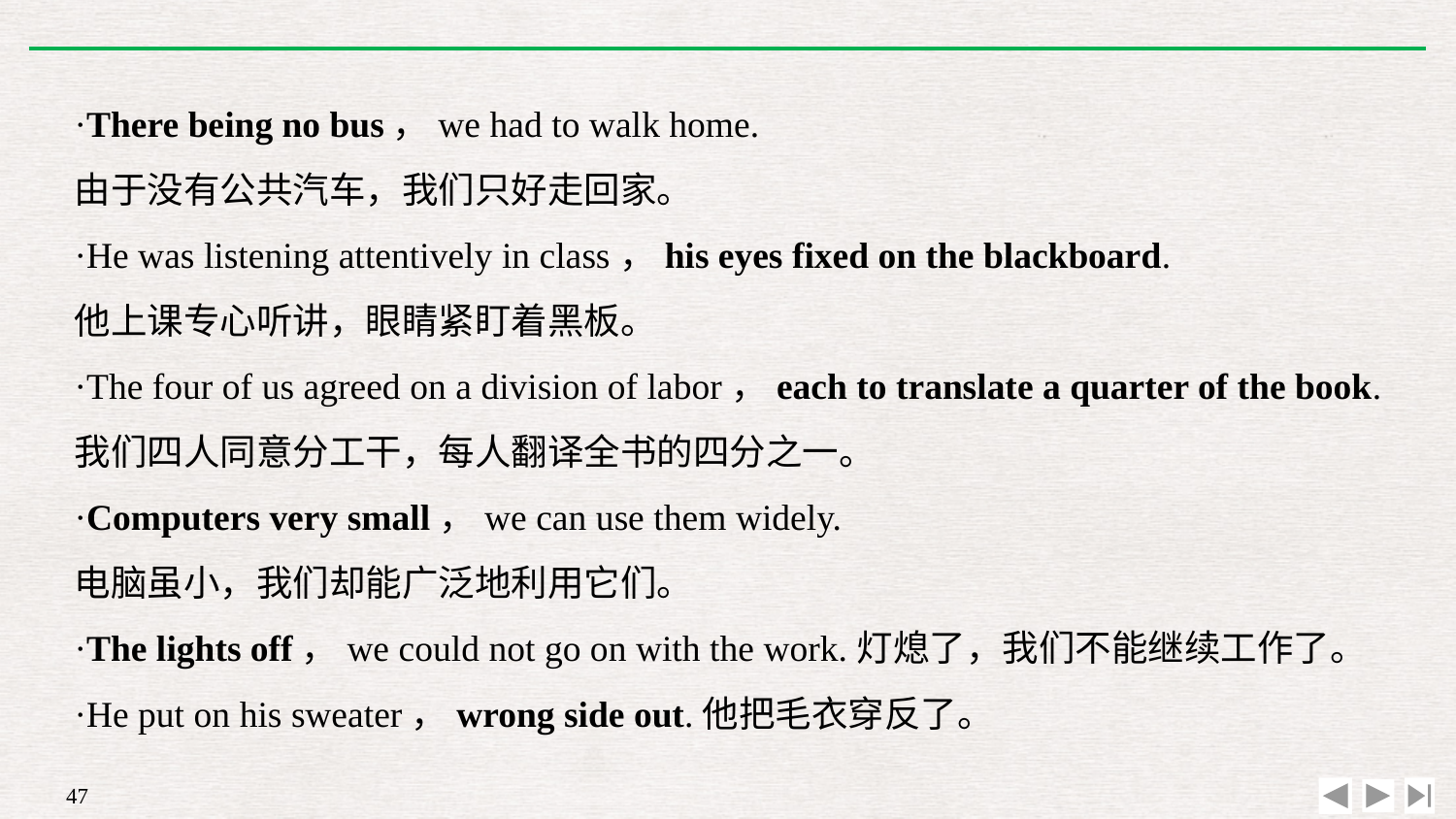

·There being no bus，we had to walk home.
由于没有公共汽车，我们只好走回家。
·He was listening attentively in class，his eyes fixed on the blackboard.
他上课专心听讲，眼睛紧盯着黑板。
·The four of us agreed on a division of labor，each to translate a quarter of the book.我们四人同意分工干，每人翻译全书的四分之一。
·Computers very small，we can use them widely.
电脑虽小，我们却能广泛地利用它们。
·The lights off，we could not go on with the work.灯熄了，我们不能继续工作了。
·He put on his sweater，wrong side out.他把毛衣穿反了。